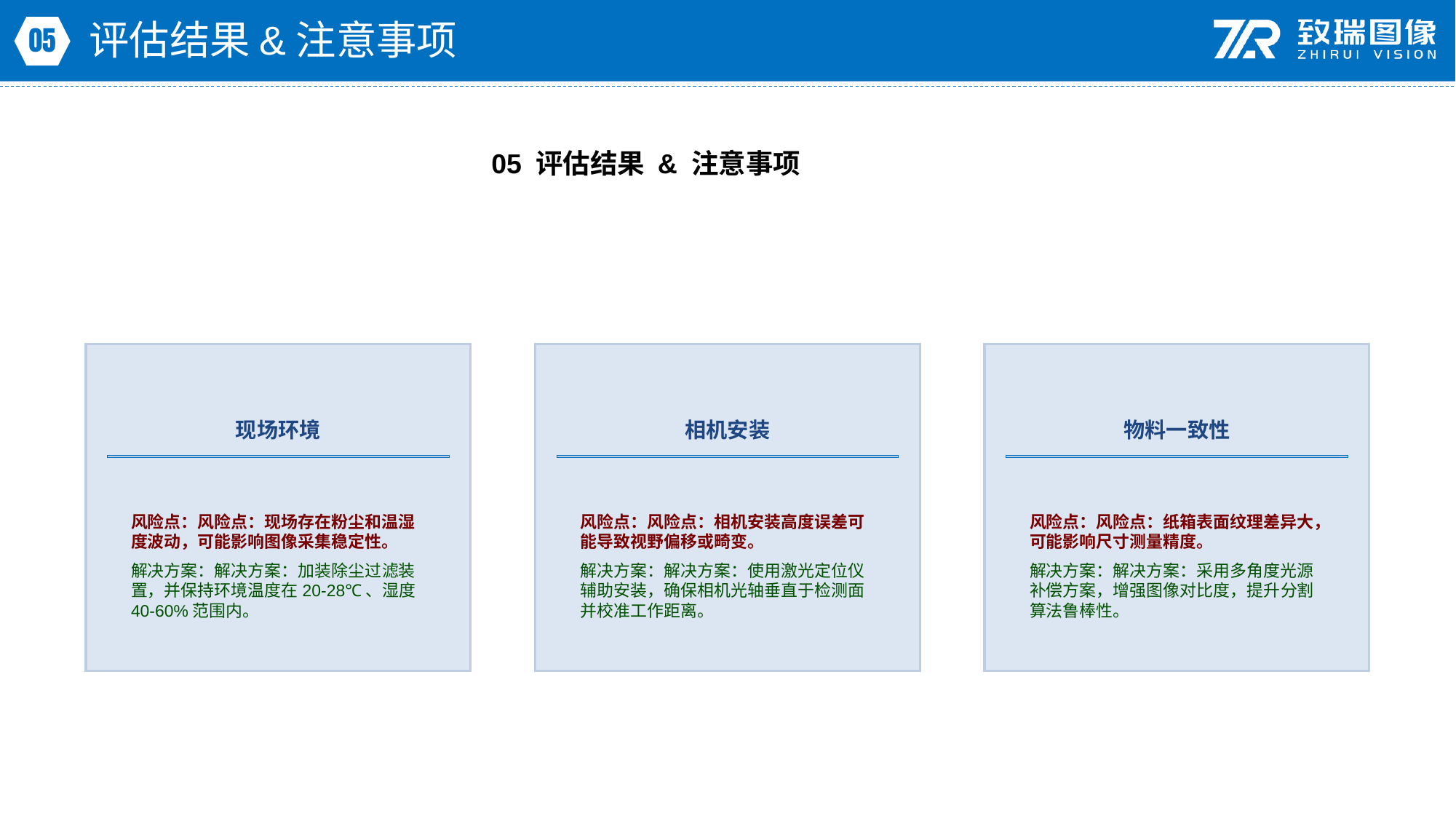

评估结果&注意事项
05

05 评估结果 & 注意事项

现场环境

相机安装

物料一致性

风险点：风险点：现场存在粉尘和温湿度波动，可能影响图像采集稳定性。
解决方案：解决方案：加装除尘过滤装置，并保持环境温度在20-28℃、湿度40-60%范围内。

风险点：风险点：相机安装高度误差可能导致视野偏移或畸变。
解决方案：解决方案：使用激光定位仪辅助安装，确保相机光轴垂直于检测面并校准工作距离。

风险点：风险点：纸箱表面纹理差异大，可能影响尺寸测量精度。
解决方案：解决方案：采用多角度光源补偿方案，增强图像对比度，提升分割算法鲁棒性。